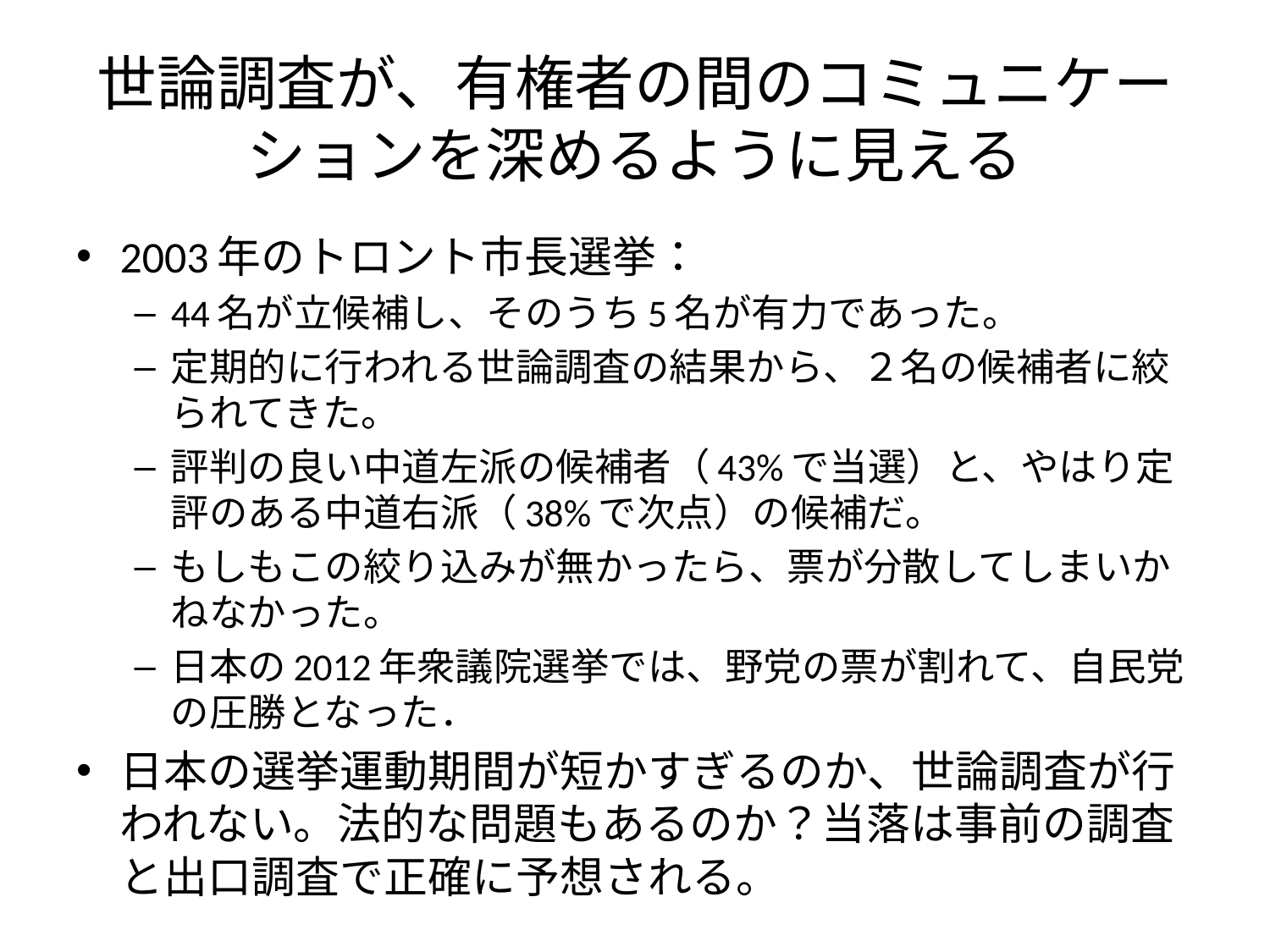

# 世論調査が、有権者の間のコミュニケーションを深めるように見える
2003年のトロント市長選挙：
44名が立候補し、そのうち5名が有力であった。
定期的に行われる世論調査の結果から、２名の候補者に絞られてきた。
評判の良い中道左派の候補者（43%で当選）と、やはり定評のある中道右派（38%で次点）の候補だ。
もしもこの絞り込みが無かったら、票が分散してしまいかねなかった。
日本の2012年衆議院選挙では、野党の票が割れて、自民党の圧勝となった．
日本の選挙運動期間が短かすぎるのか、世論調査が行われない。法的な問題もあるのか？当落は事前の調査と出口調査で正確に予想される。